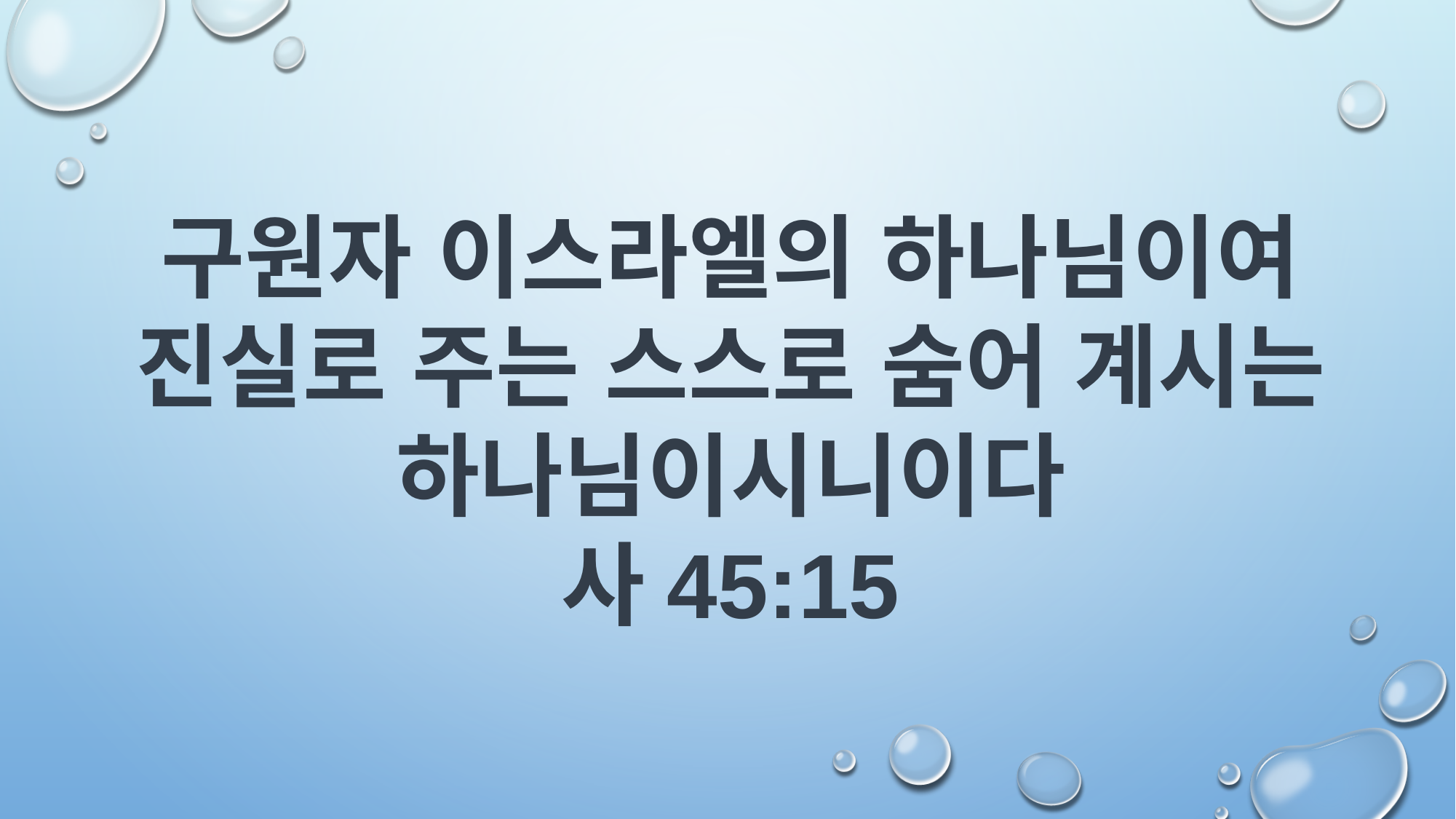

구원자 이스라엘의 하나님이여 진실로 주는 스스로 숨어 계시는 하나님이시니이다
사45:15